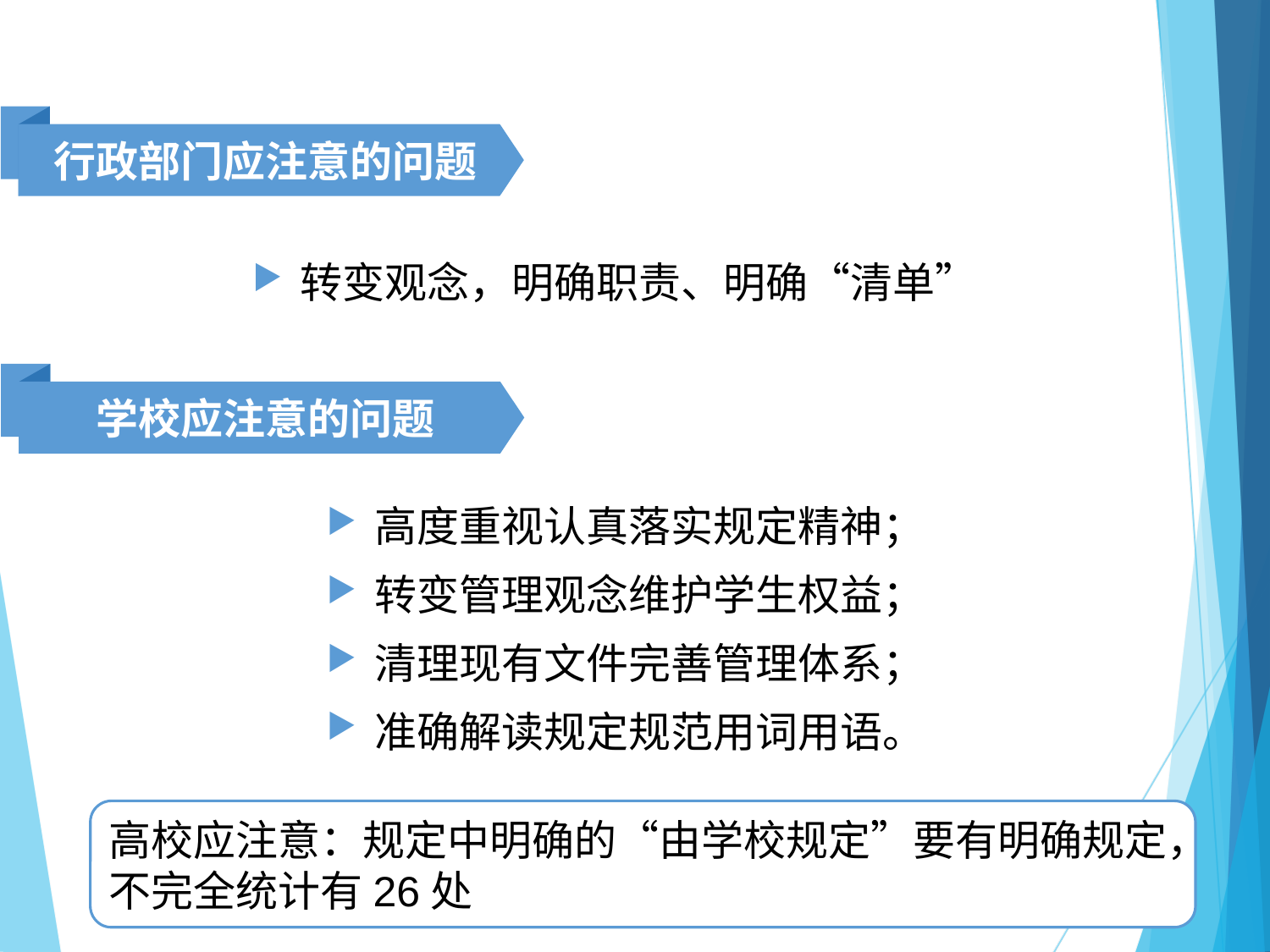

行政部门应注意的问题

转变观念，明确职责、明确“清单”

学校应注意的问题

高度重视认真落实规定精神；
转变管理观念维护学生权益；
清理现有文件完善管理体系；
准确解读规定规范用词用语。
高校应注意：规定中明确的“由学校规定”要有明确规定，不完全统计有26处